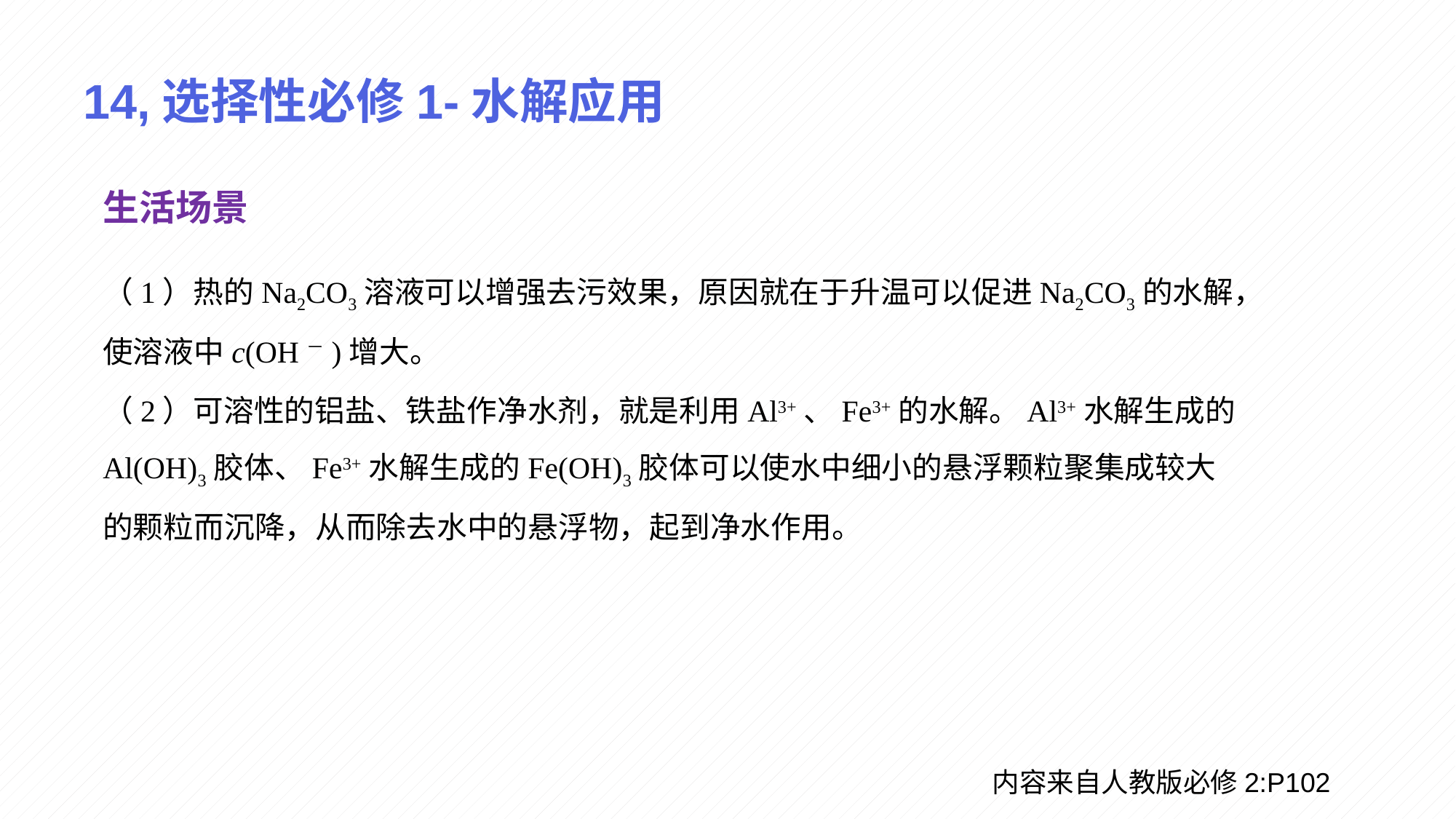

# 14,选择性必修1-水解应用
生活场景
（1）热的Na2CO3溶液可以增强去污效果，原因就在于升温可以促进Na2CO3的水解，使溶液中c(OH－)增大。
（2）可溶性的铝盐、铁盐作净水剂，就是利用Al3+、Fe3+的水解。Al3+水解生成的Al(OH)3胶体、Fe3+水解生成的Fe(OH)3胶体可以使水中细小的悬浮颗粒聚集成较大的颗粒而沉降，从而除去水中的悬浮物，起到净水作用。
内容来自人教版必修2:P102